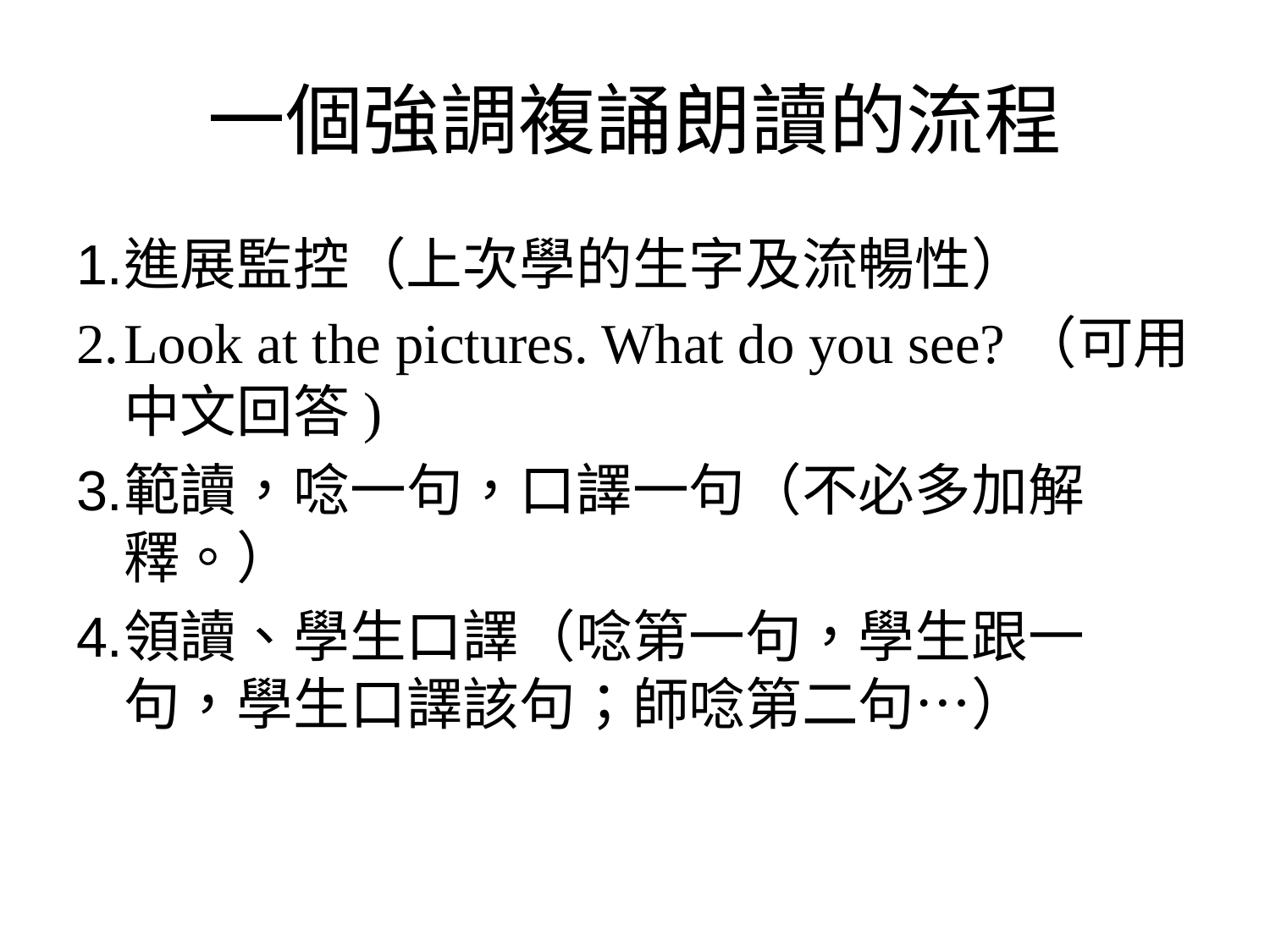

# 一個強調複誦朗讀的流程
進展監控（上次學的生字及流暢性）
Look at the pictures. What do you see?（可用中文回答)
範讀，唸一句，口譯一句（不必多加解釋。）
領讀、學生口譯（唸第一句，學生跟一句，學生口譯該句；師唸第二句…）